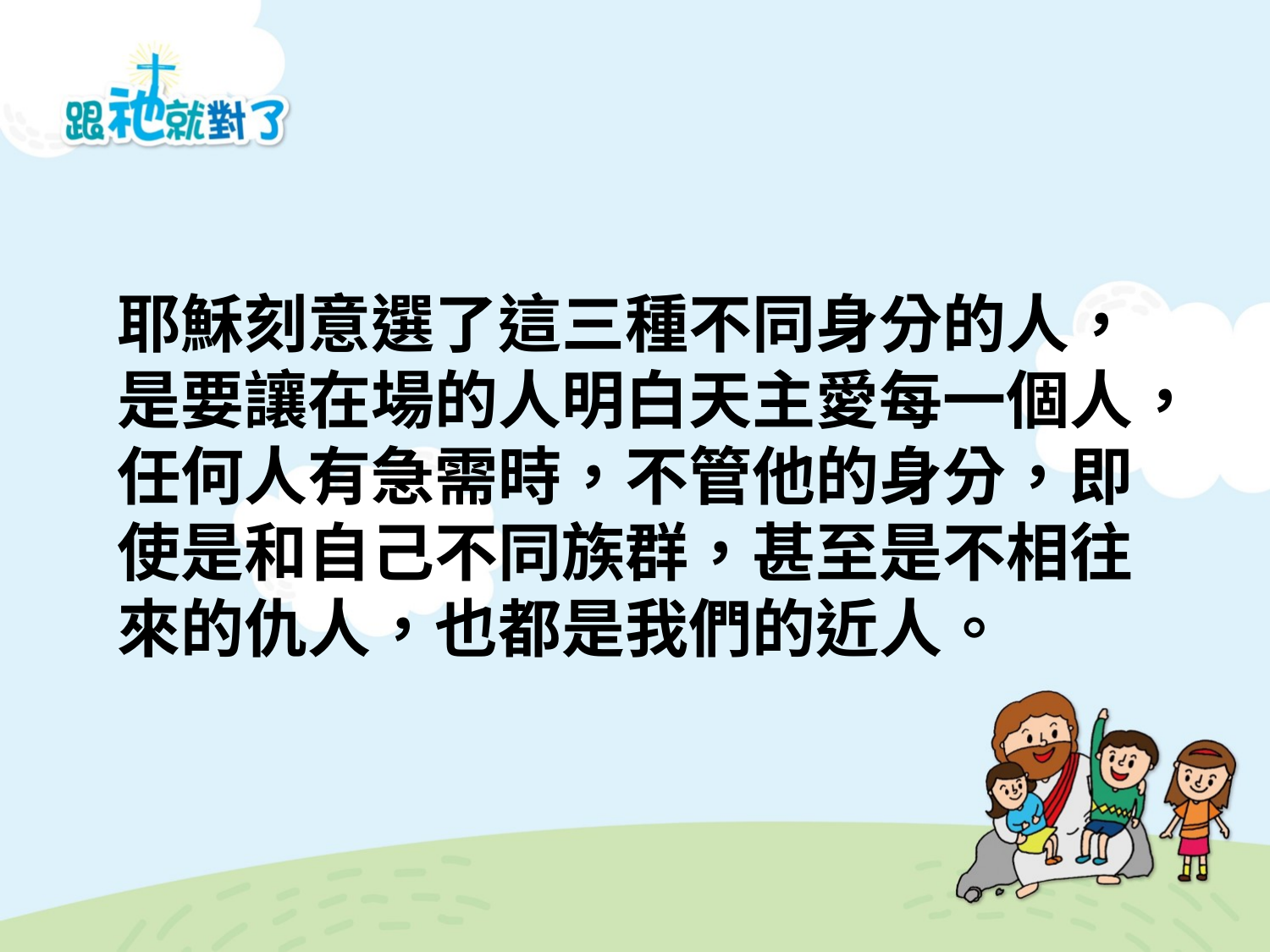

耶穌刻意選了這三種不同身分的人，是要讓在場的人明白天主愛每一個人，任何人有急需時，不管他的身分，即使是和自己不同族群，甚至是不相往來的仇人，也都是我們的近人。